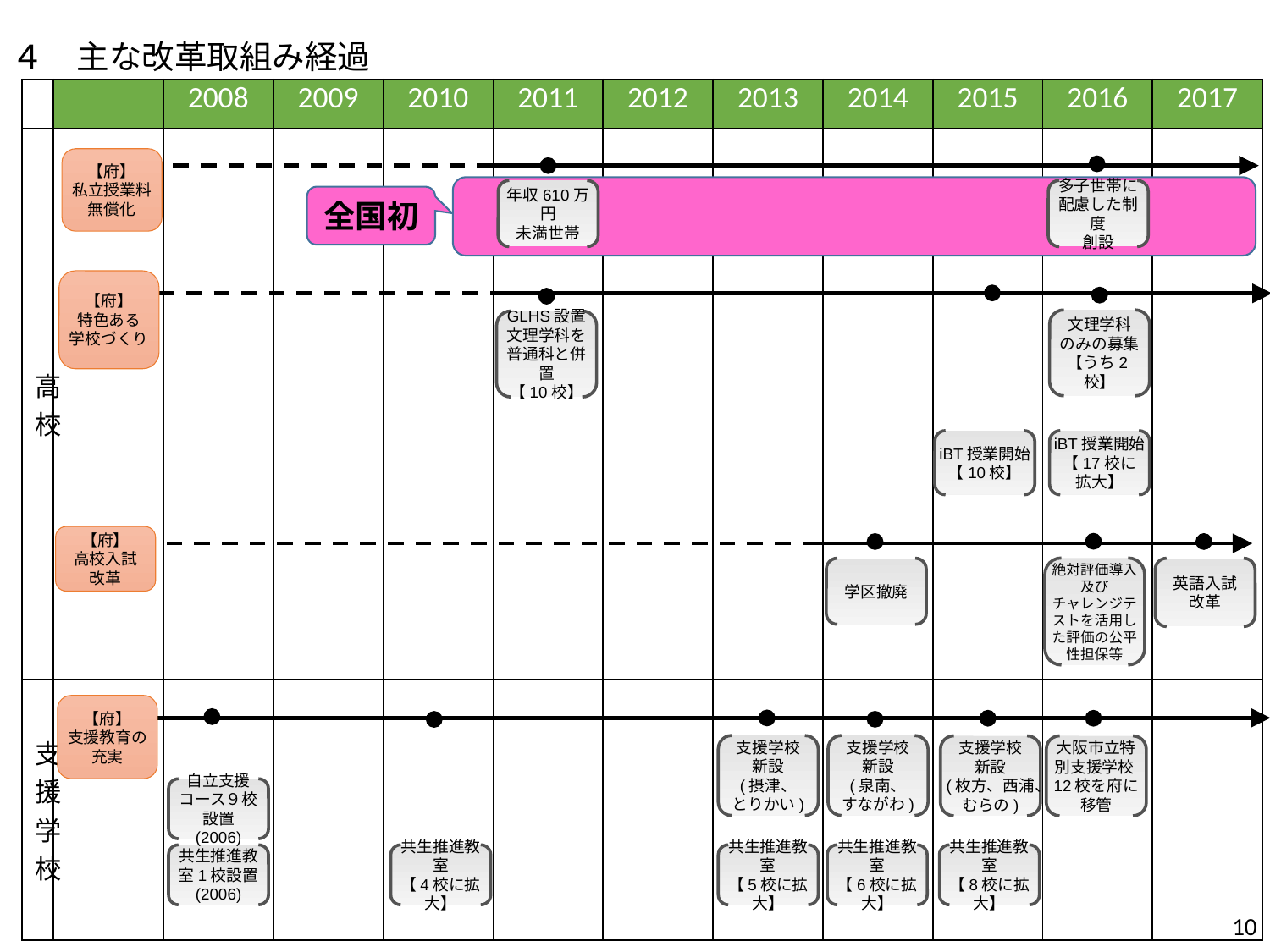

４　主な改革取組み経過
|  |  | 2008 | 2009 | 2010 | 2011 | 2012 | 2013 | 2014 | 2015 | 2016 | 2017 |
| --- | --- | --- | --- | --- | --- | --- | --- | --- | --- | --- | --- |
| 高校 |  |  |  |  |  |  |  |  |  |  |  |
| 支援学校 |  |  |  |  |  |  |  |  |  |  |  |
【府】
私立授業料
無償化

多子世帯に
配慮した制度
創設
年収610万円
未満世帯
全国初
【府】
特色ある
学校づくり

文理学科
のみの募集
【うち2校】
GLHS設置
文理学科を
普通科と併置
【10校】
iBT授業開始
【10校】
iBT授業開始
【17校に
拡大】
【府】
高校入試
改革

絶対評価導入及び
チャレンジテストを活用した評価の公平性担保等
学区撤廃
英語入試
改革
【府】
支援教育の充実

支援学校
新設
(摂津、
とりかい)
支援学校
新設
(泉南、
すながわ)
支援学校
新設
(枚方、西浦、むらの)
大阪市立特別支援学校12校を府に
移管
自立支援コース９校設置
(2006)
共生推進教室1校設置
(2006)
共生推進教室
【4校に拡大】
共生推進教室
【5校に拡大】
共生推進教室
【6校に拡大】
共生推進教室
【8校に拡大】
10